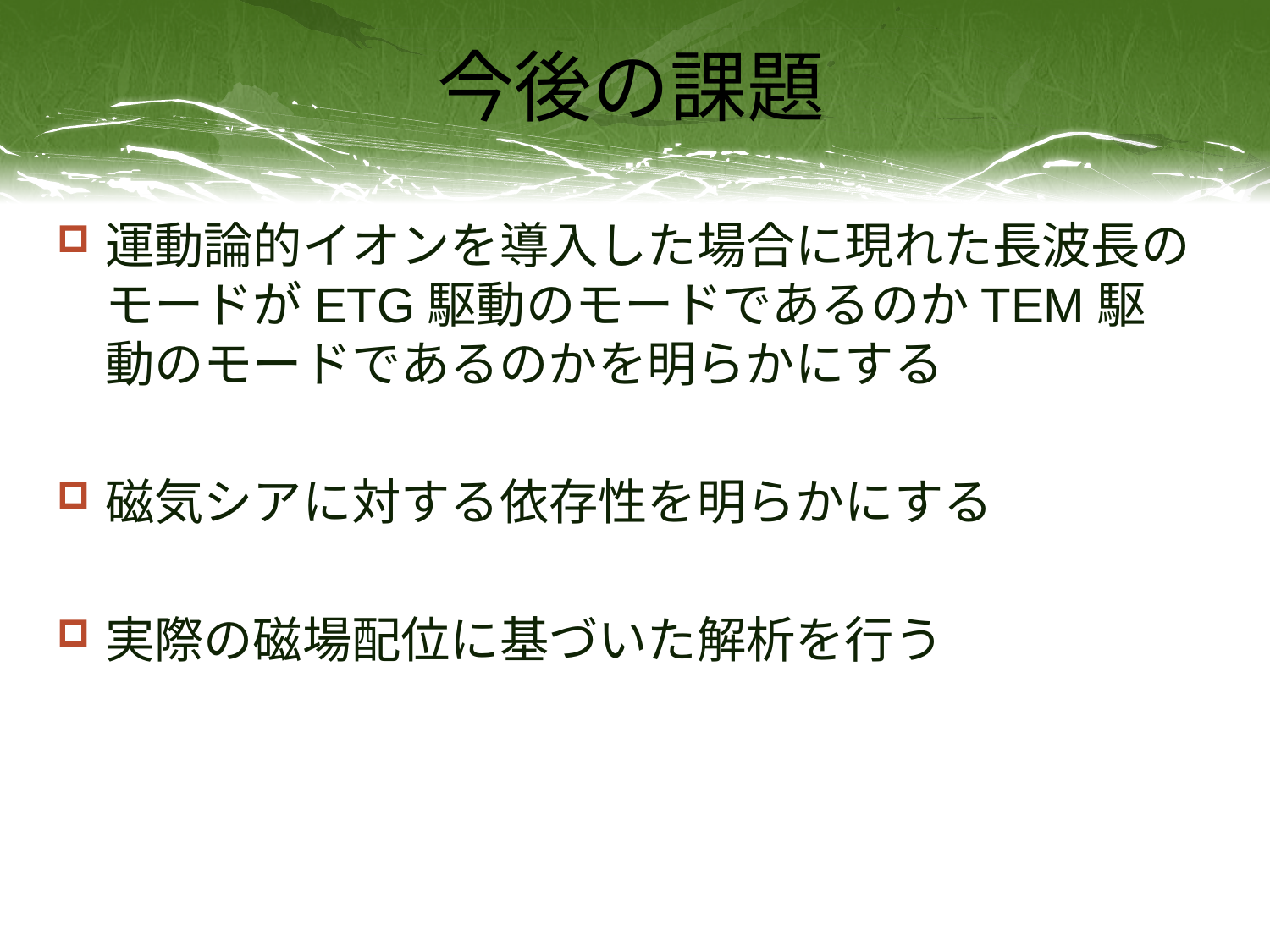

# 今後の課題
運動論的イオンを導入した場合に現れた長波長のモードがETG駆動のモードであるのかTEM駆動のモードであるのかを明らかにする

磁気シアに対する依存性を明らかにする

実際の磁場配位に基づいた解析を行う